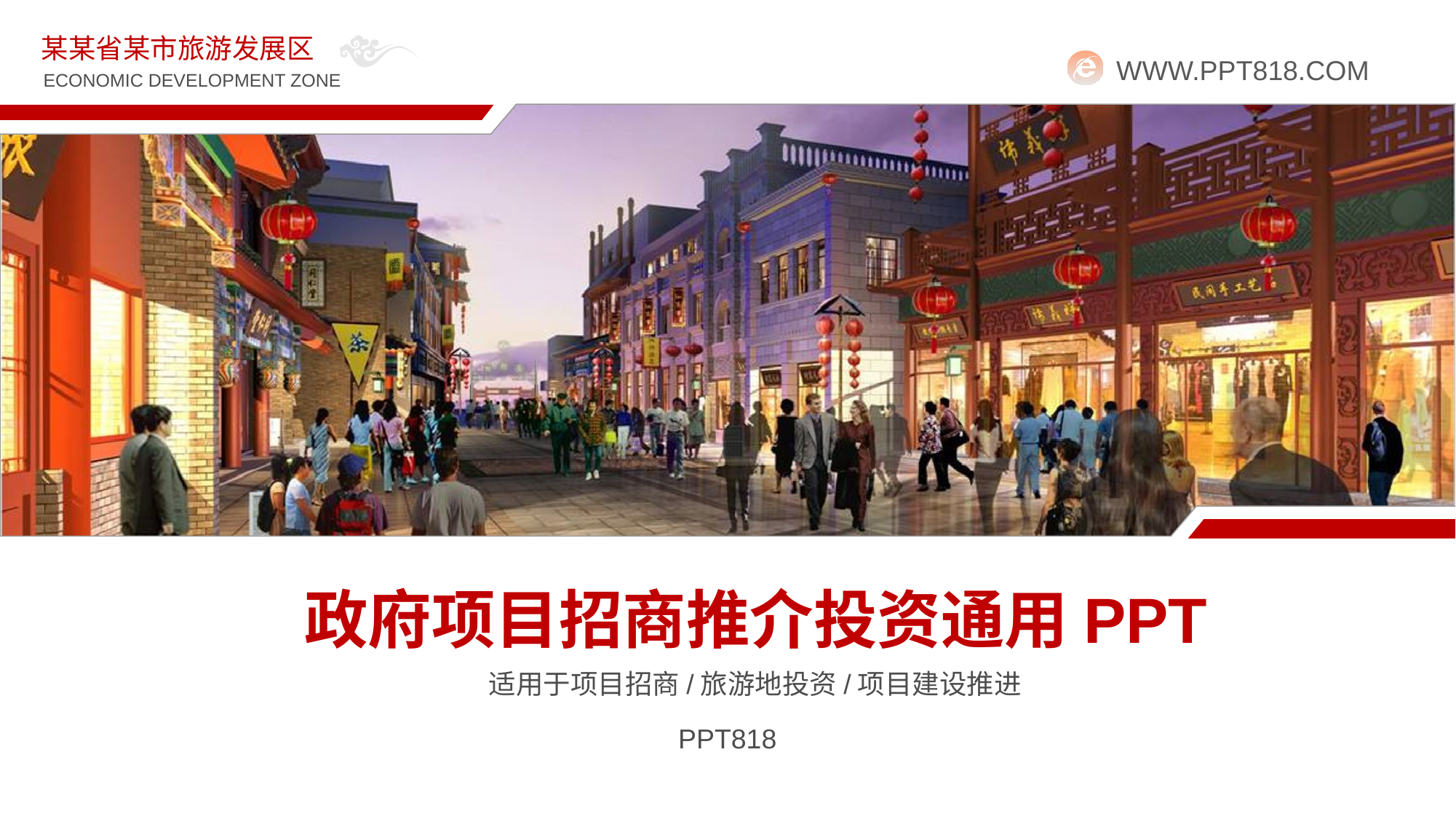

某某省某市旅游发展区

ECONOMIC DEVELOPMENT ZONE
WWW.PPT818.COM

政府项目招商推介投资通用PPT
适用于项目招商/旅游地投资/项目建设推进
PPT818